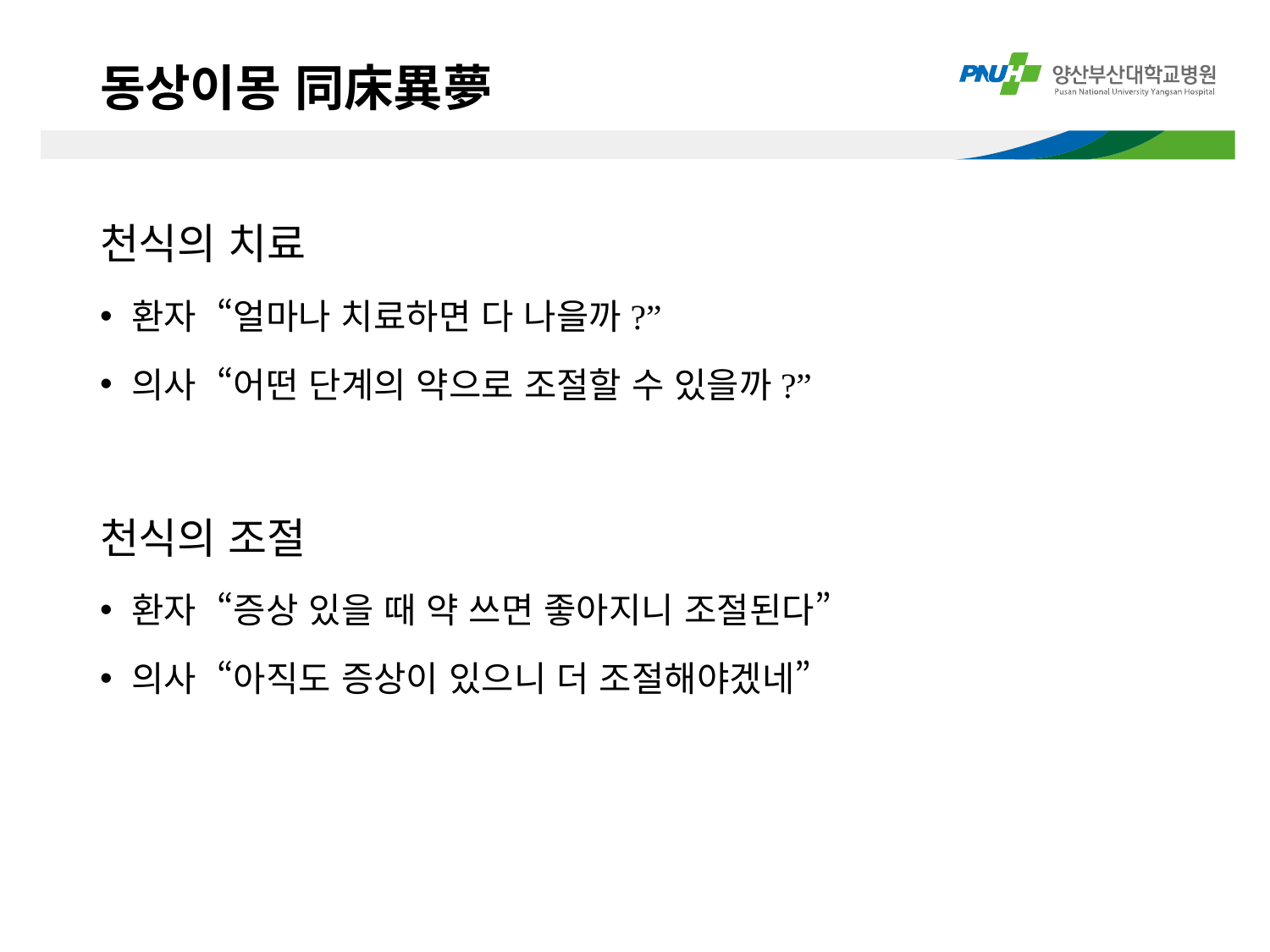

# 동상이몽 同床異夢
천식의 치료
환자  “얼마나 치료하면 다 나을까?”
의사  “어떤 단계의 약으로 조절할 수 있을까?”

천식의 조절
환자  “증상 있을 때 약 쓰면 좋아지니 조절된다”
의사  “아직도 증상이 있으니 더 조절해야겠네”